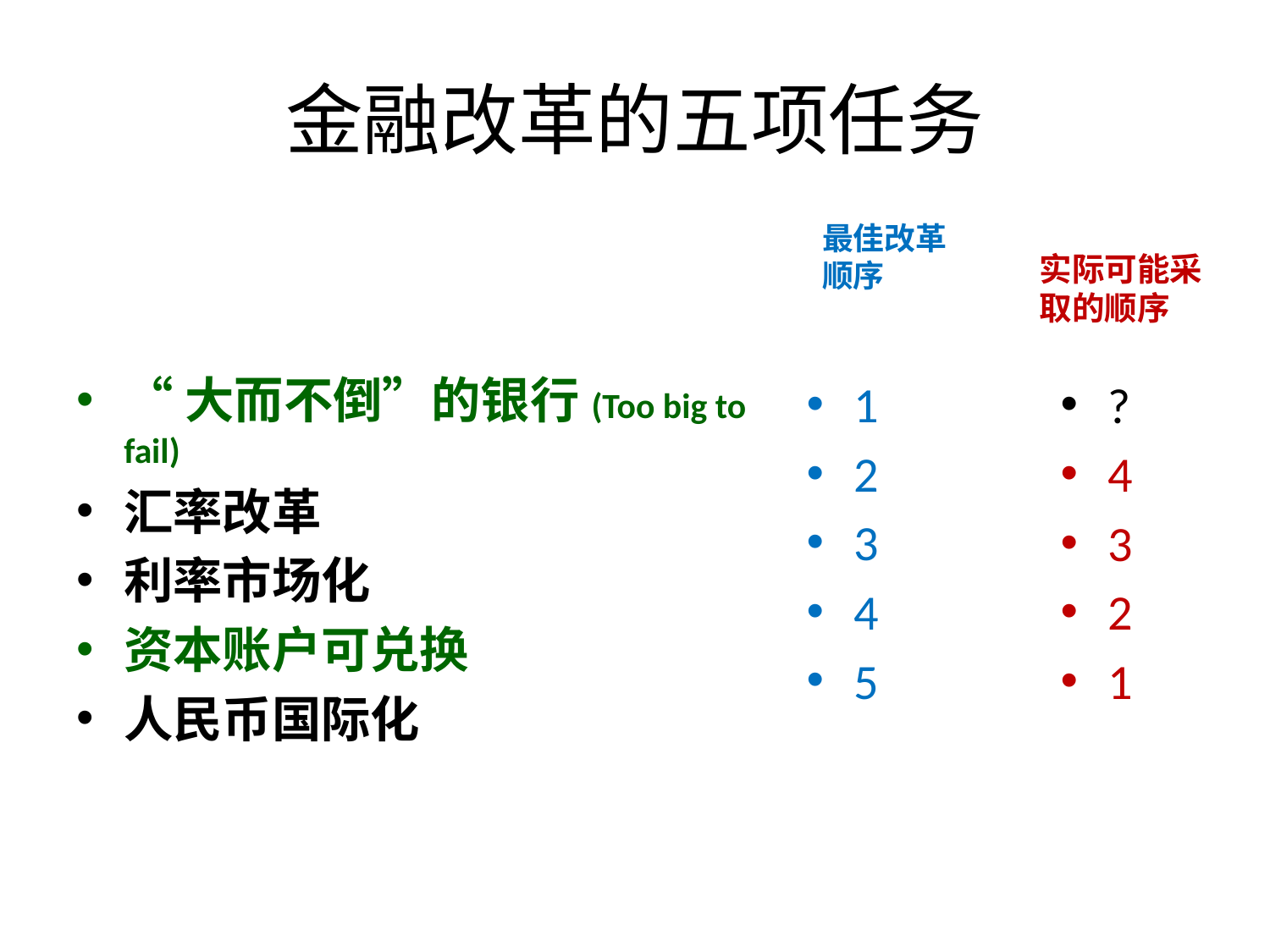

# 金融改革的五项任务
最佳改革顺序
实际可能采取的顺序

“大而不倒”的银行(Too big to fail)
汇率改革
利率市场化
资本账户可兑换
人民币国际化

1
2
3
4
5

?
4
3
2
1